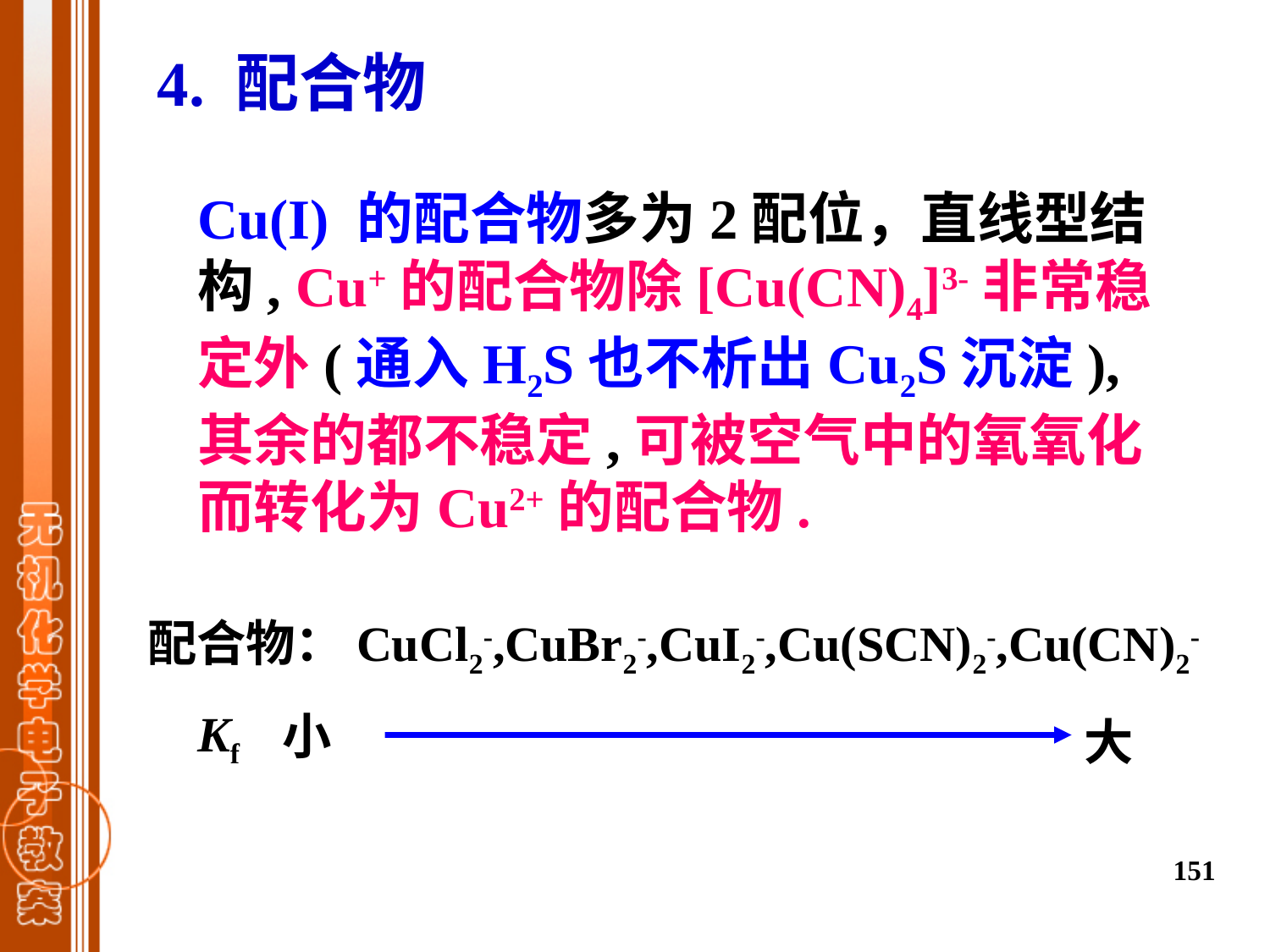

4. 配合物
Cu(I) 的配合物多为2配位，直线型结构, Cu+的配合物除[Cu(CN)4]3-非常稳定外(通入H2S也不析出Cu2S沉淀),其余的都不稳定,可被空气中的氧氧化而转化为Cu2+的配合物.
配合物：CuCl2-,CuBr2-,CuI2-,Cu(SCN)2-,Cu(CN)2-
Kf
小
大

151